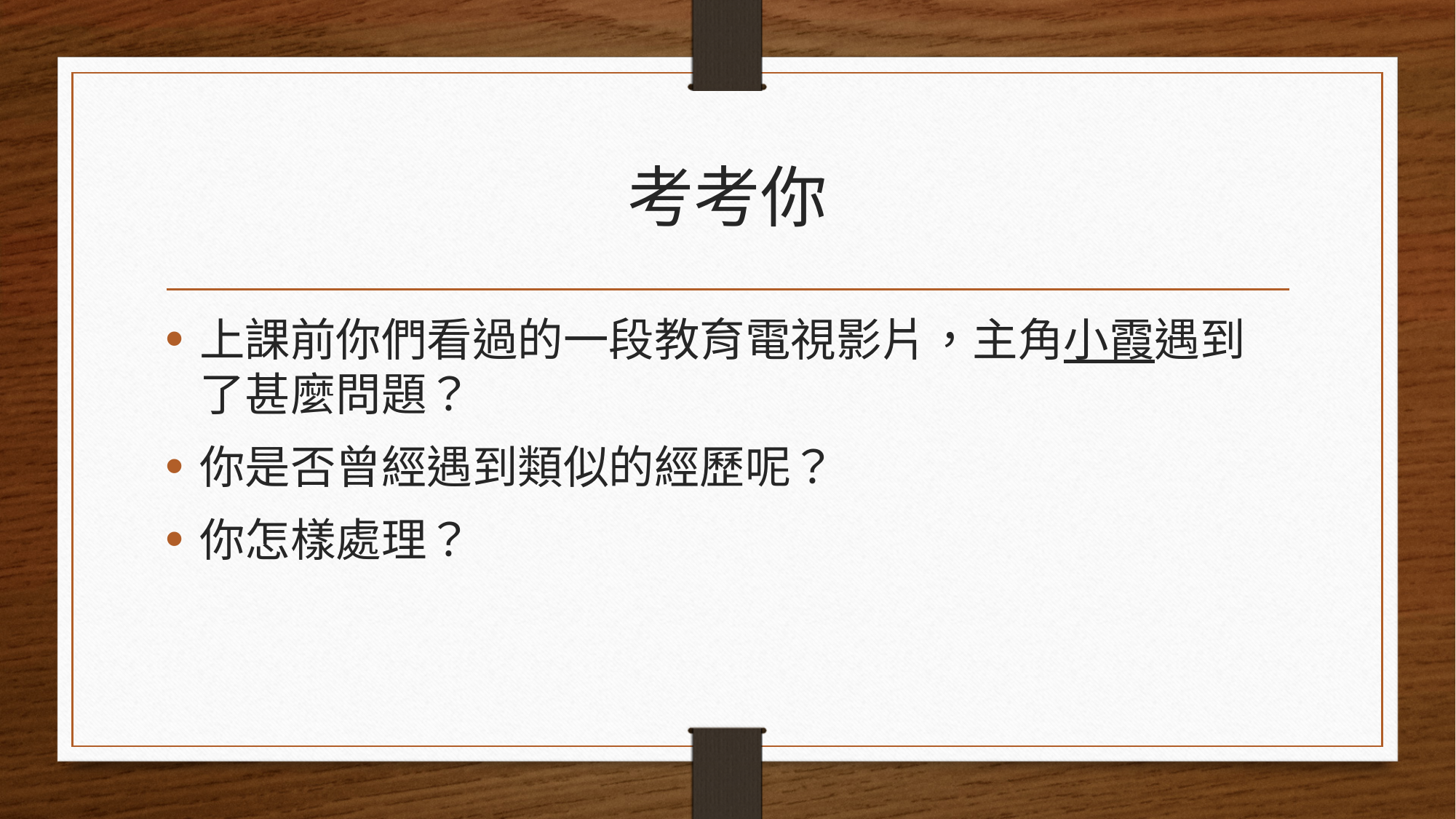

# 考考你
上課前你們看過的一段教育電視影片，主角小霞遇到了甚麼問題？
你是否曾經遇到類似的經歷呢？
你怎樣處理？